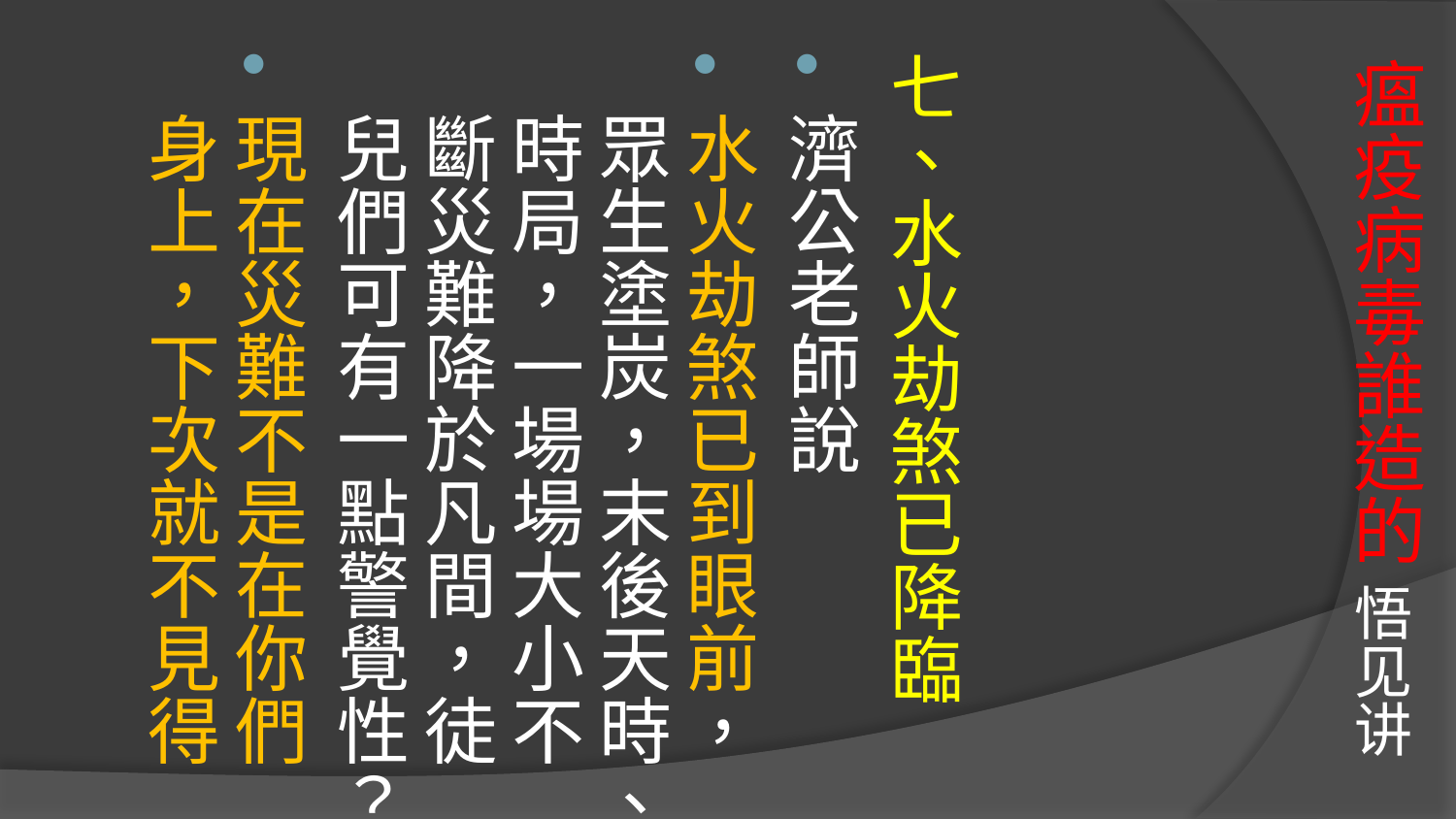

# 瘟疫病毒誰造的 悟见讲
七、水火劫煞已降臨
濟公老師說
水火劫煞已到眼前，眾生塗炭，末後天時、時局，一場場大小不斷災難降於凡間，徒兒們可有一點警覺性？
現在災難不是在你們身上，下次就不見得